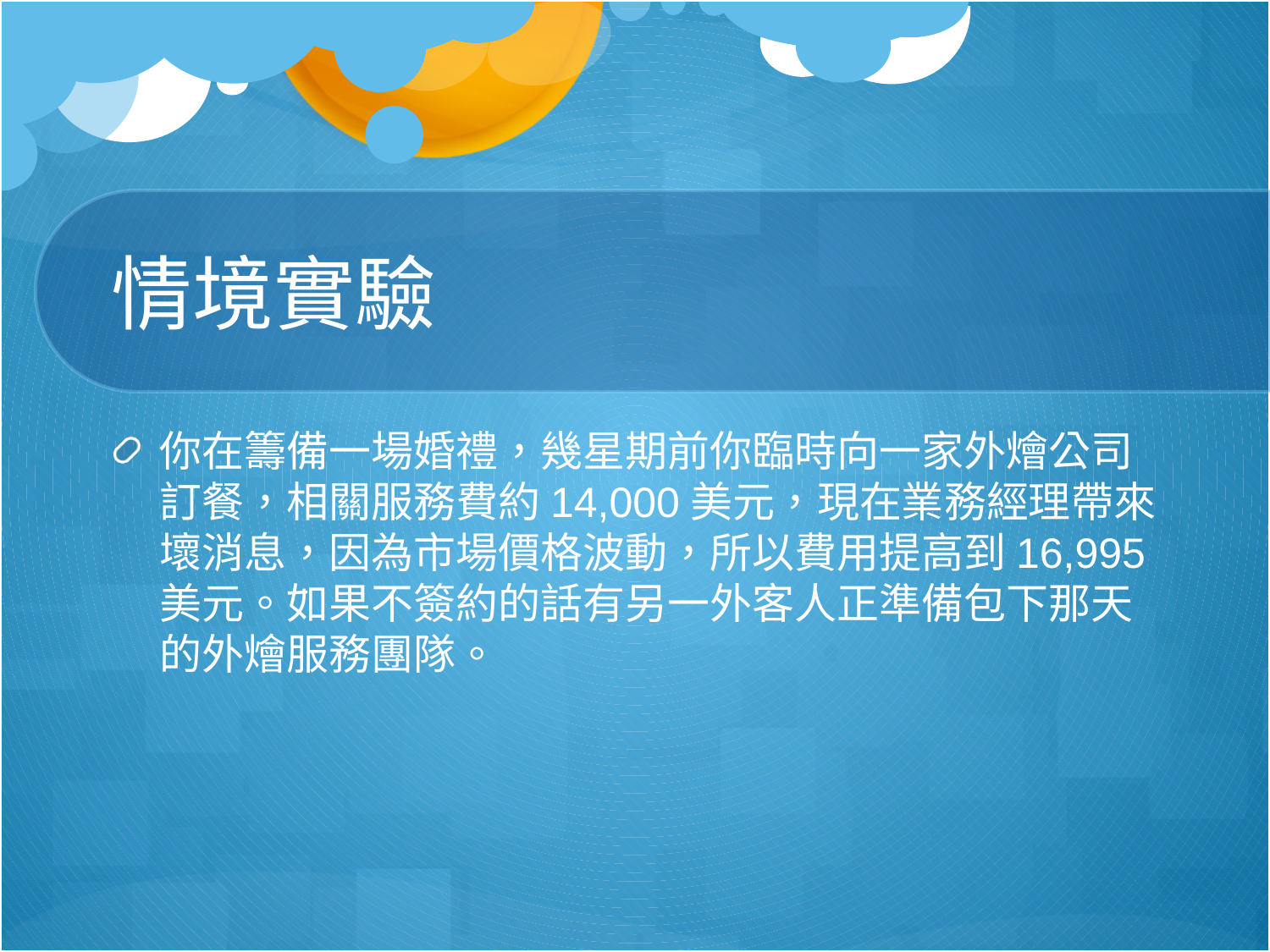

# 情境實驗
你在籌備一場婚禮，幾星期前你臨時向一家外燴公司訂餐，相關服務費約14,000美元，現在業務經理帶來壞消息，因為市場價格波動，所以費用提高到16,995美元。如果不簽約的話有另一外客人正準備包下那天的外燴服務團隊。